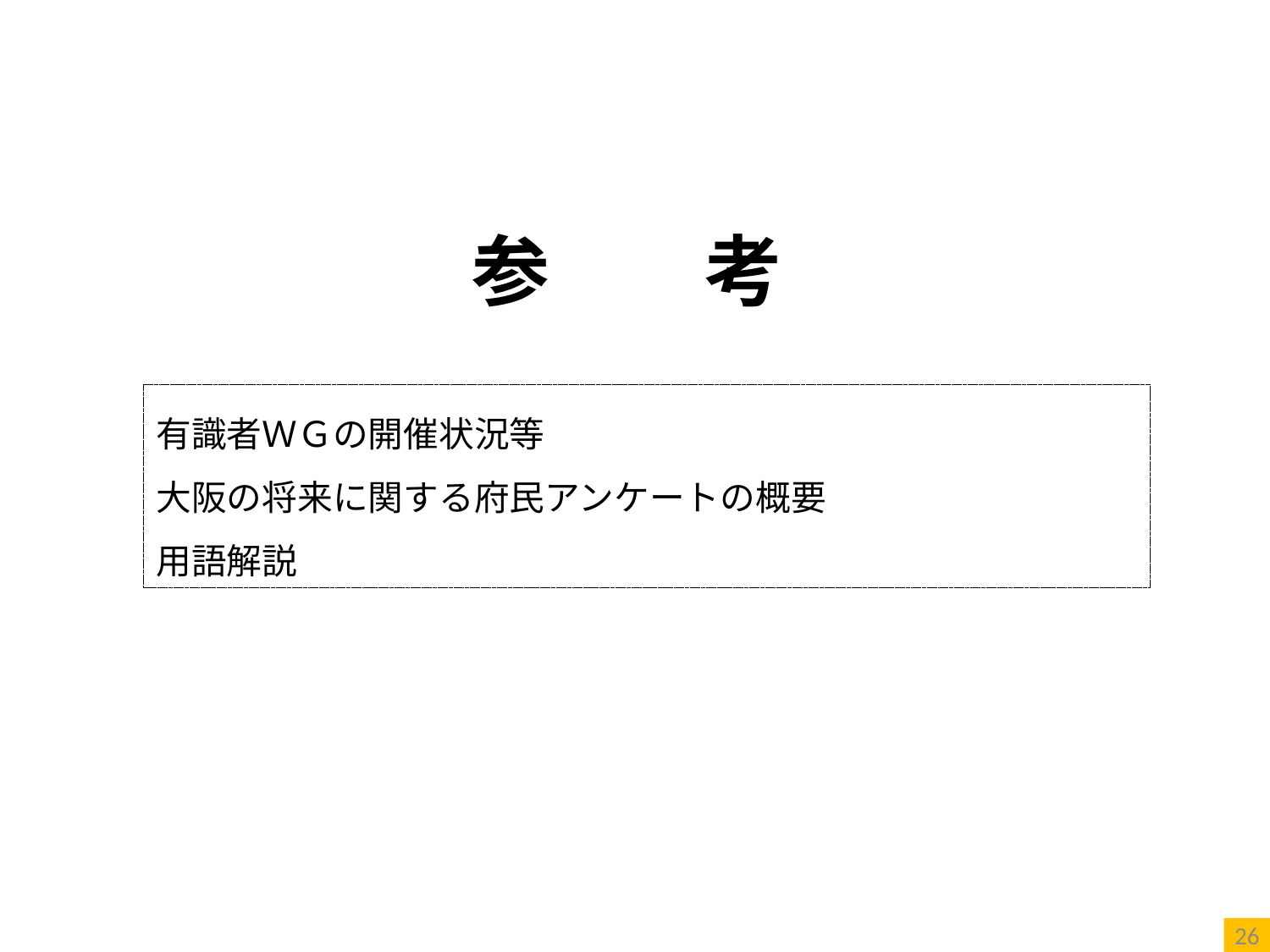

# 参　　考
有識者ＷＧの開催状況等
大阪の将来に関する府民アンケートの概要
用語解説
26